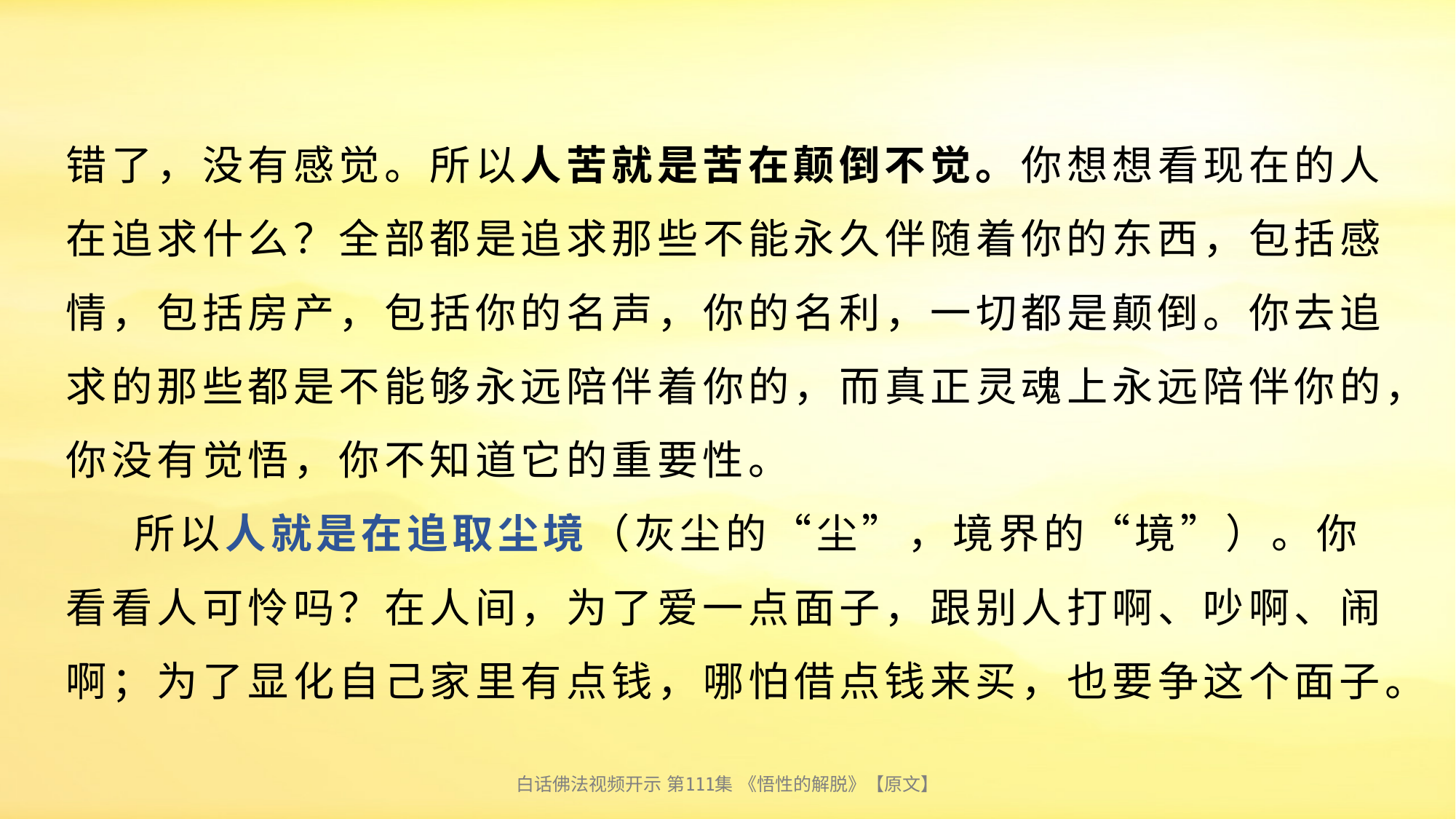

# 错了，没有感觉。所以人苦就是苦在颠倒不觉。你想想看现在的人在追求什么？全部都是追求那些不能永久伴随着你的东西，包括感情，包括房产，包括你的名声，你的名利，一切都是颠倒。你去追求的那些都是不能够永远陪伴着你的，而真正灵魂上永远陪伴你的，你没有觉悟，你不知道它的重要性。 所以人就是在追取尘境（灰尘的“尘”，境界的“境”）。你看看人可怜吗？在人间，为了爱一点面子，跟别人打啊、吵啊、闹啊；为了显化自己家里有点钱，哪怕借点钱来买，也要争这个面子。
白话佛法视频开示 第111集 《悟性的解脱》【原文】